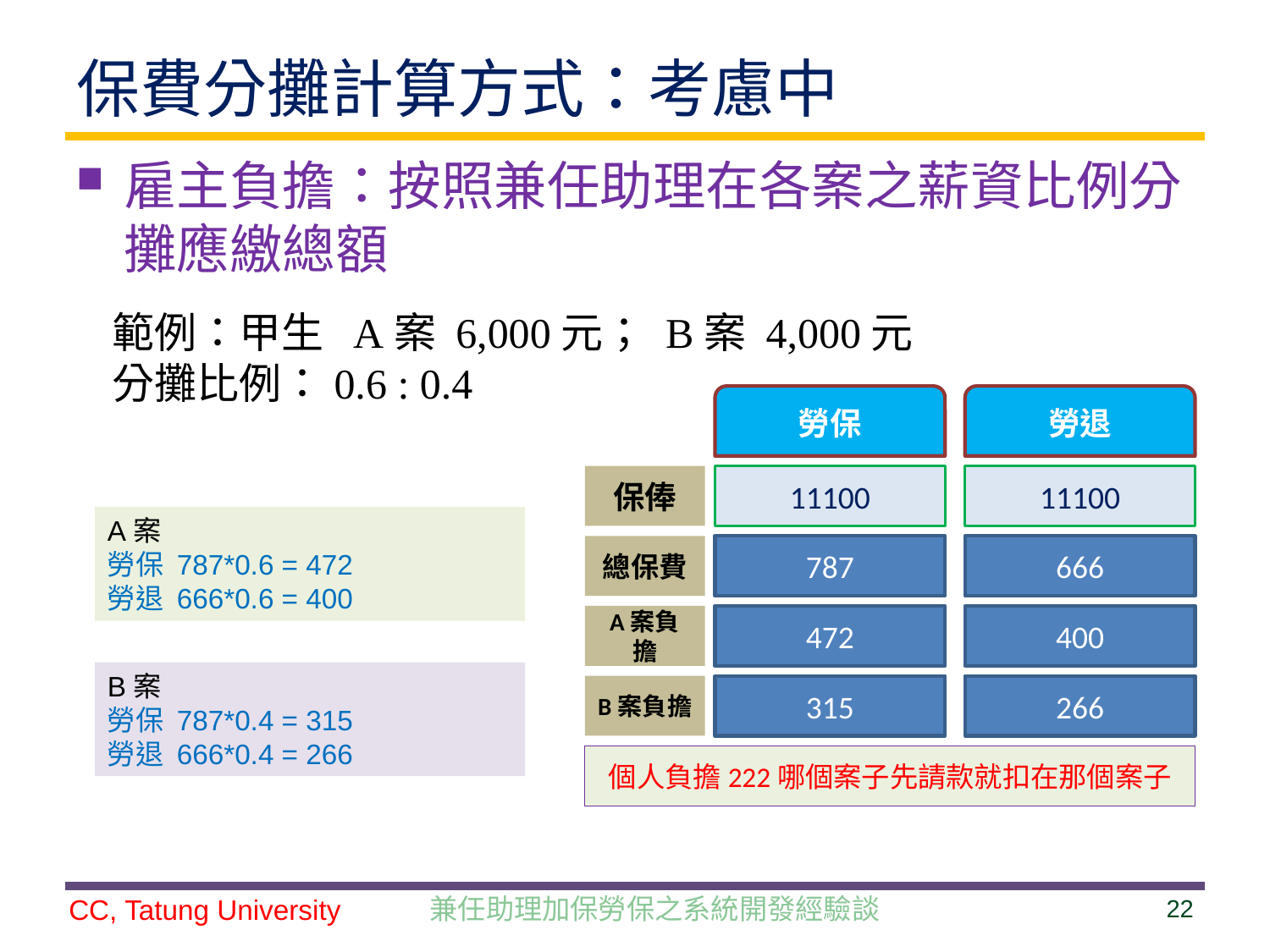

# 保費分攤計算方式：考慮中
雇主負擔：按照兼任助理在各案之薪資比例分攤應繳總額
範例：甲生  A案 6,000元； B案 4,000元
分攤比例：0.6 : 0.4
勞保
勞退
保俸
11100
11100
總保費
787
666
A案負擔
472
400
B案負擔
315
266
個人負擔222哪個案子先請款就扣在那個案子
A案
勞保 787*0.6 = 472
勞退 666*0.6 = 400
B案
勞保 787*0.4 = 315
勞退 666*0.4 = 266
兼任助理加保勞保之系統開發經驗談
22